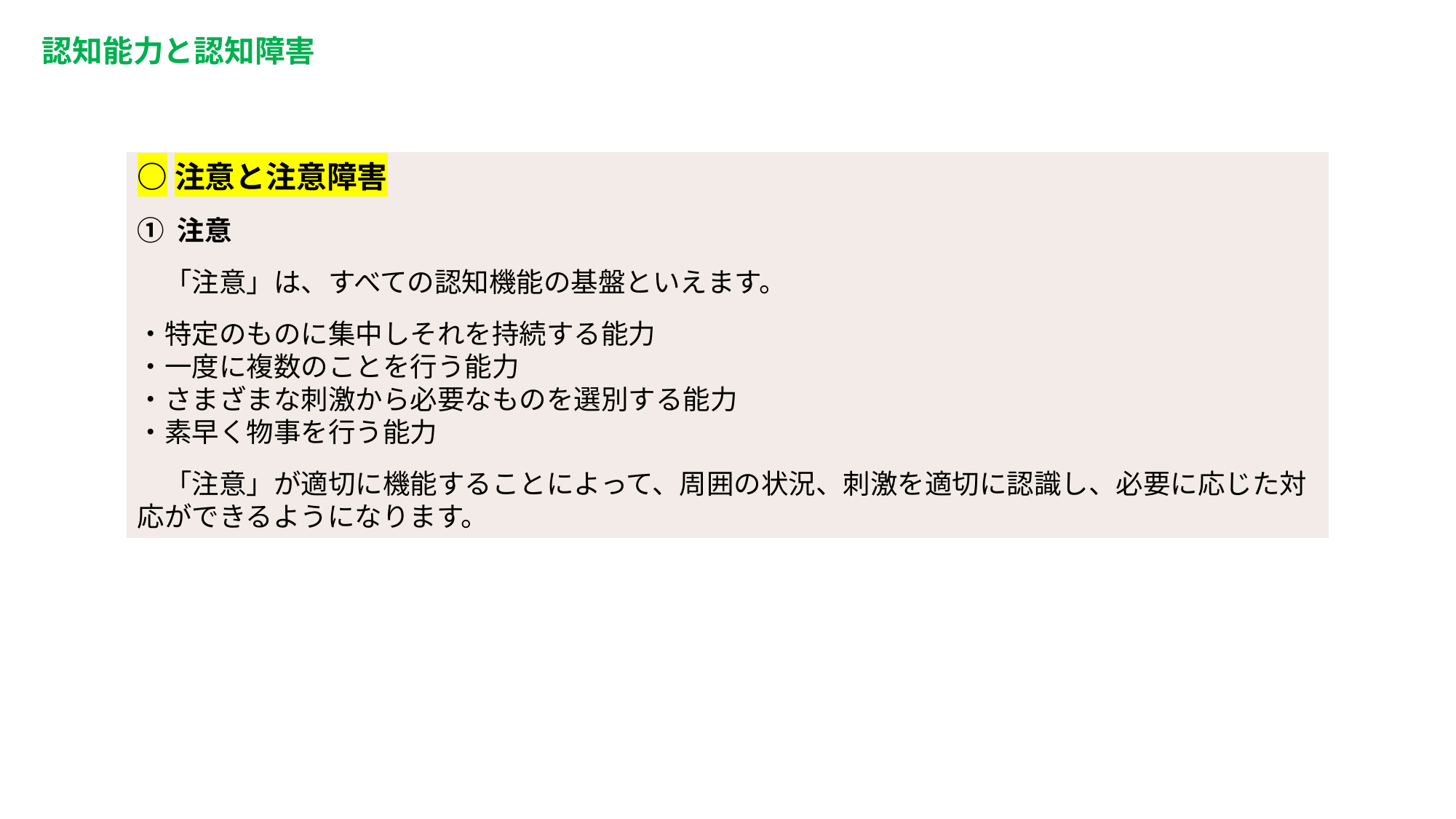

認知能力と認知障害
○注意と注意障害

① 注意

　「注意」は、すべての認知機能の基盤といえます。

・特定のものに集中しそれを持続する能力
・一度に複数のことを行う能力
・さまざまな刺激から必要なものを選別する能力
・素早く物事を行う能力

　「注意」が適切に機能することによって、周囲の状況、刺激を適切に認識し、必要に応じた対応ができるようになります。